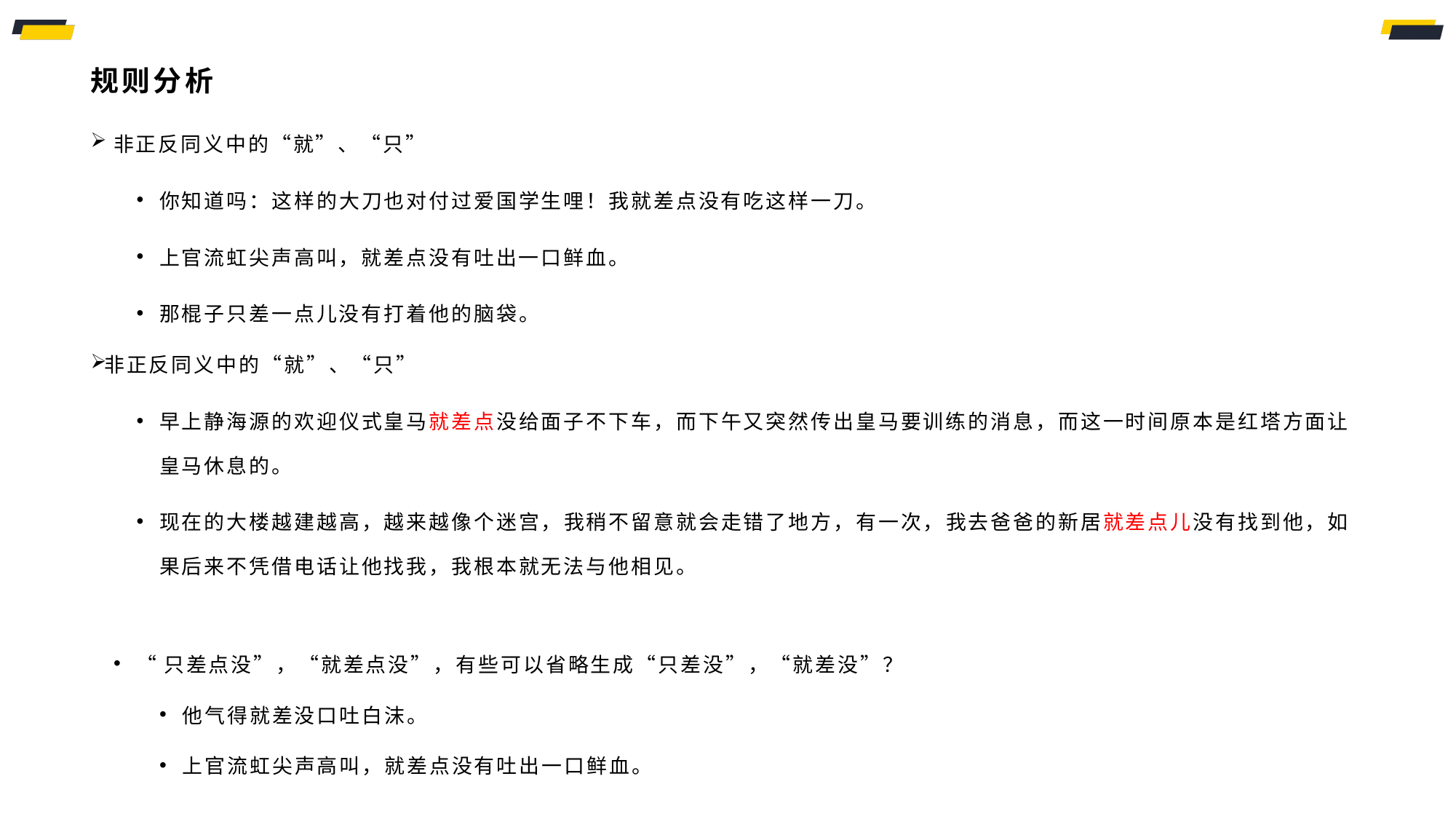

# 规则分析
非正反同义中的“就”、“只”
你知道吗：这样的大刀也对付过爱国学生哩！我就差点没有吃这样一刀。
上官流虹尖声高叫，就差点没有吐出一口鲜血。
那棍子只差一点儿没有打着他的脑袋。
非正反同义中的“就”、“只”
早上静海源的欢迎仪式皇马就差点没给面子不下车，而下午又突然传出皇马要训练的消息，而这一时间原本是红塔方面让皇马休息的。
现在的大楼越建越高，越来越像个迷宫，我稍不留意就会走错了地方，有一次，我去爸爸的新居就差点儿没有找到他，如果后来不凭借电话让他找我，我根本就无法与他相见。

“只差点没”，“就差点没”，有些可以省略生成“只差没”，“就差没”？
他气得就差没口吐白沫。
上官流虹尖声高叫，就差点没有吐出一口鲜血。